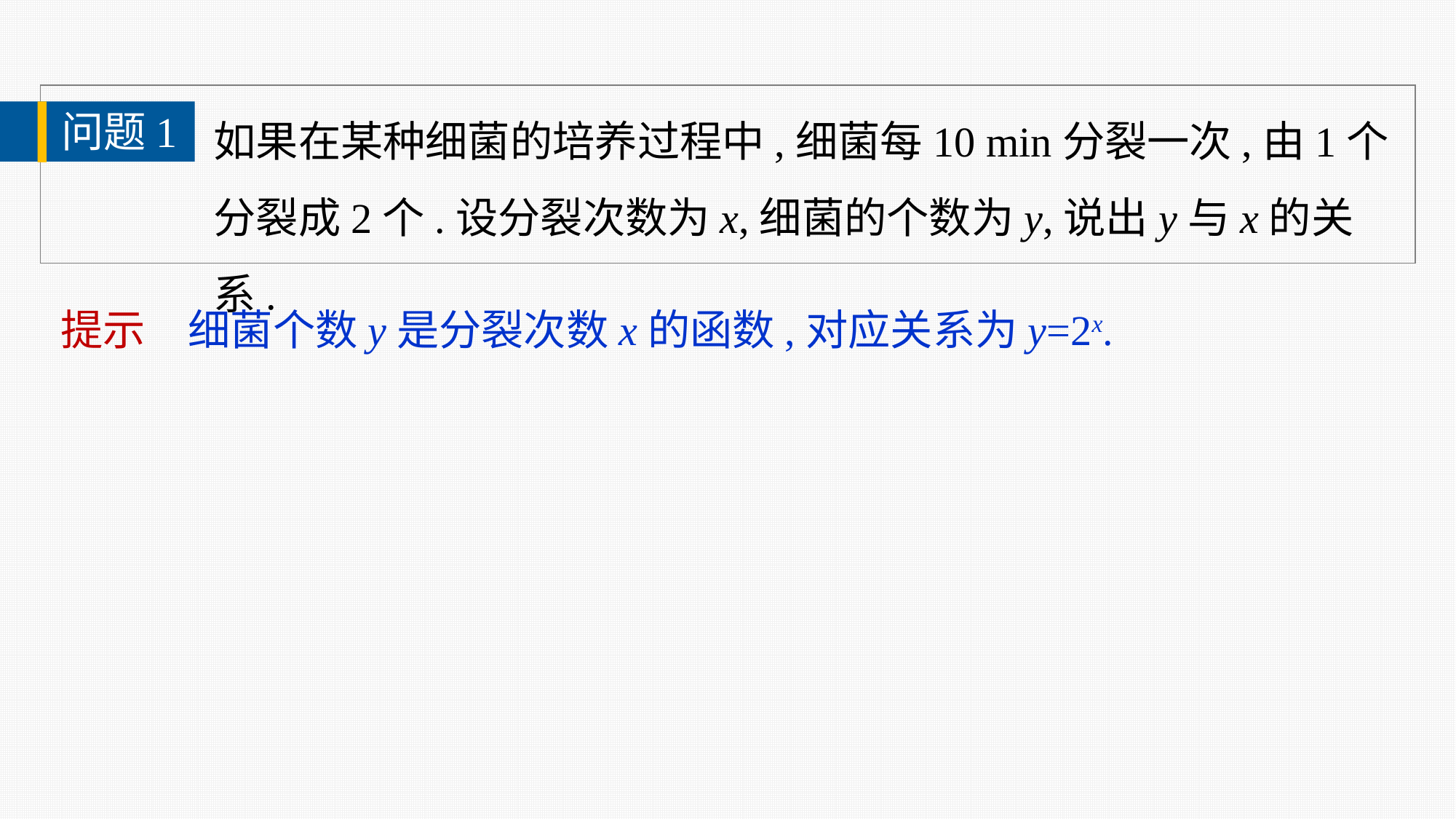

如果在某种细菌的培养过程中,细菌每10 min分裂一次,由1个分裂成2个.设分裂次数为x,细菌的个数为y,说出y与x的关系.

问题1

提示　细菌个数y是分裂次数x的函数,对应关系为y=2x.